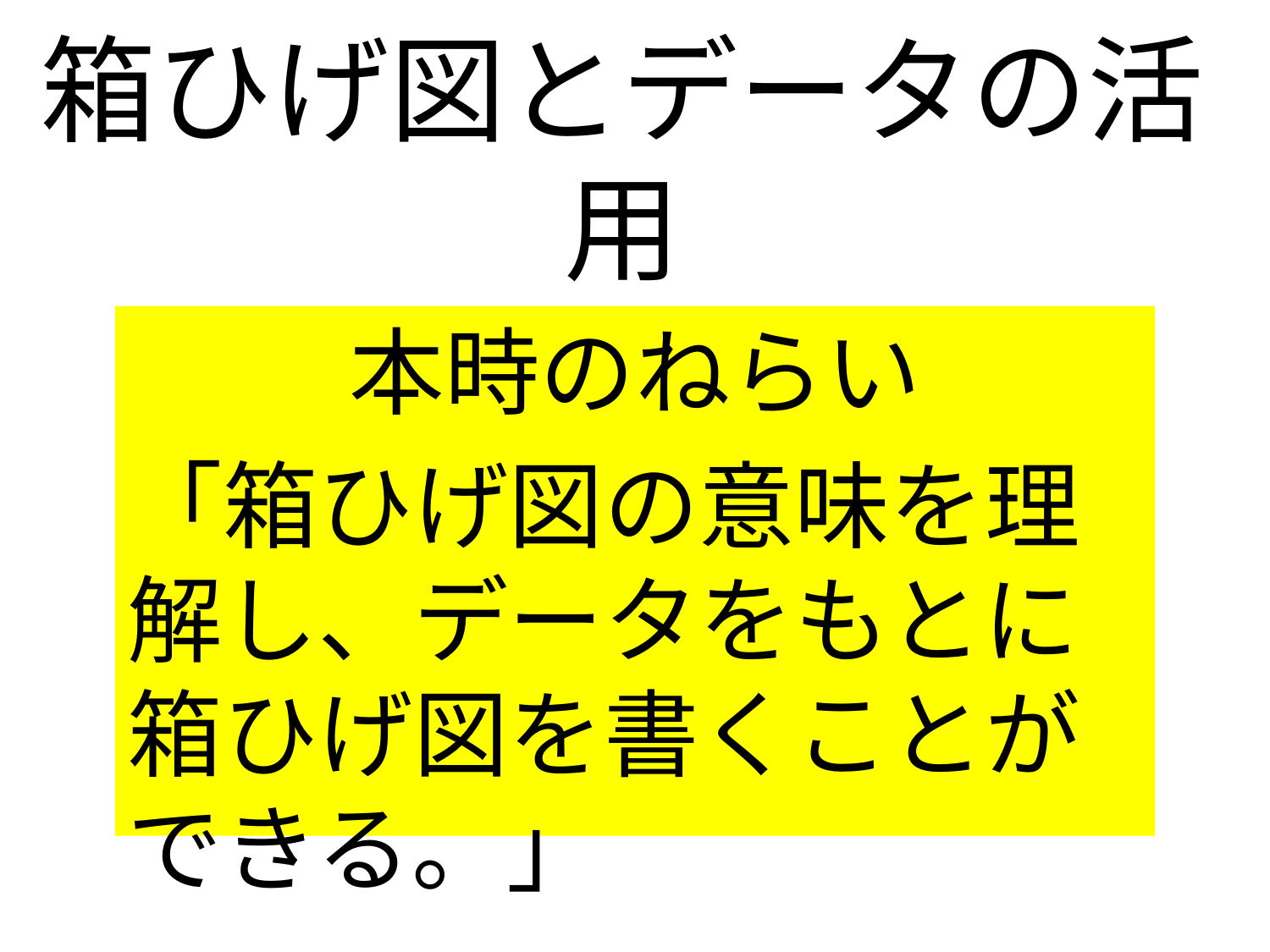

# 箱ひげ図とデータの活用
本時のねらい
「箱ひげ図の意味を理解し、データをもとに箱ひげ図を書くことができる。」